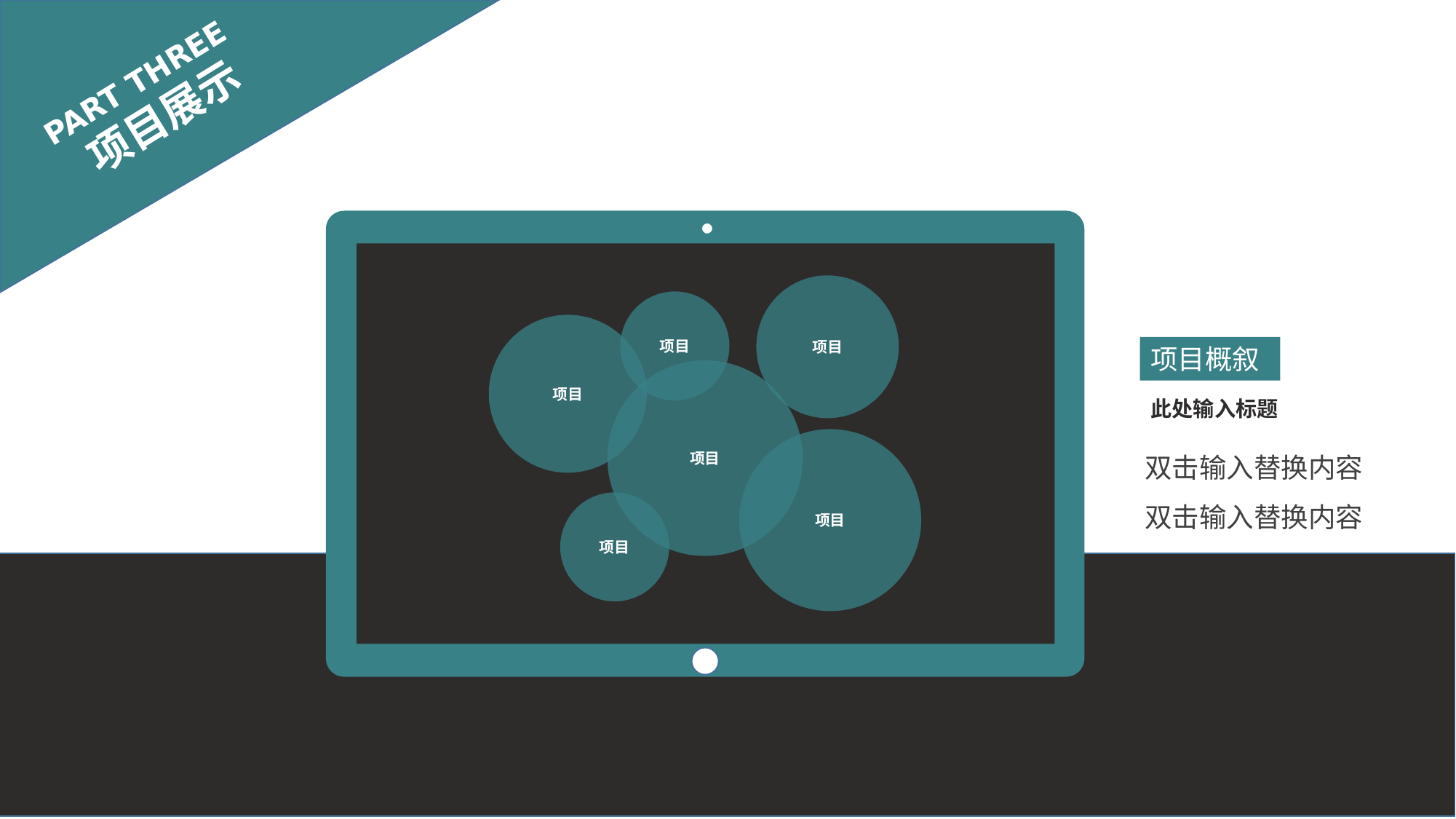

PART THREE
  项目展示

项目
项目
项目
项目概叙
项目
此处输入标题

项目
双击输入替换内容双击输入替换内容
项目